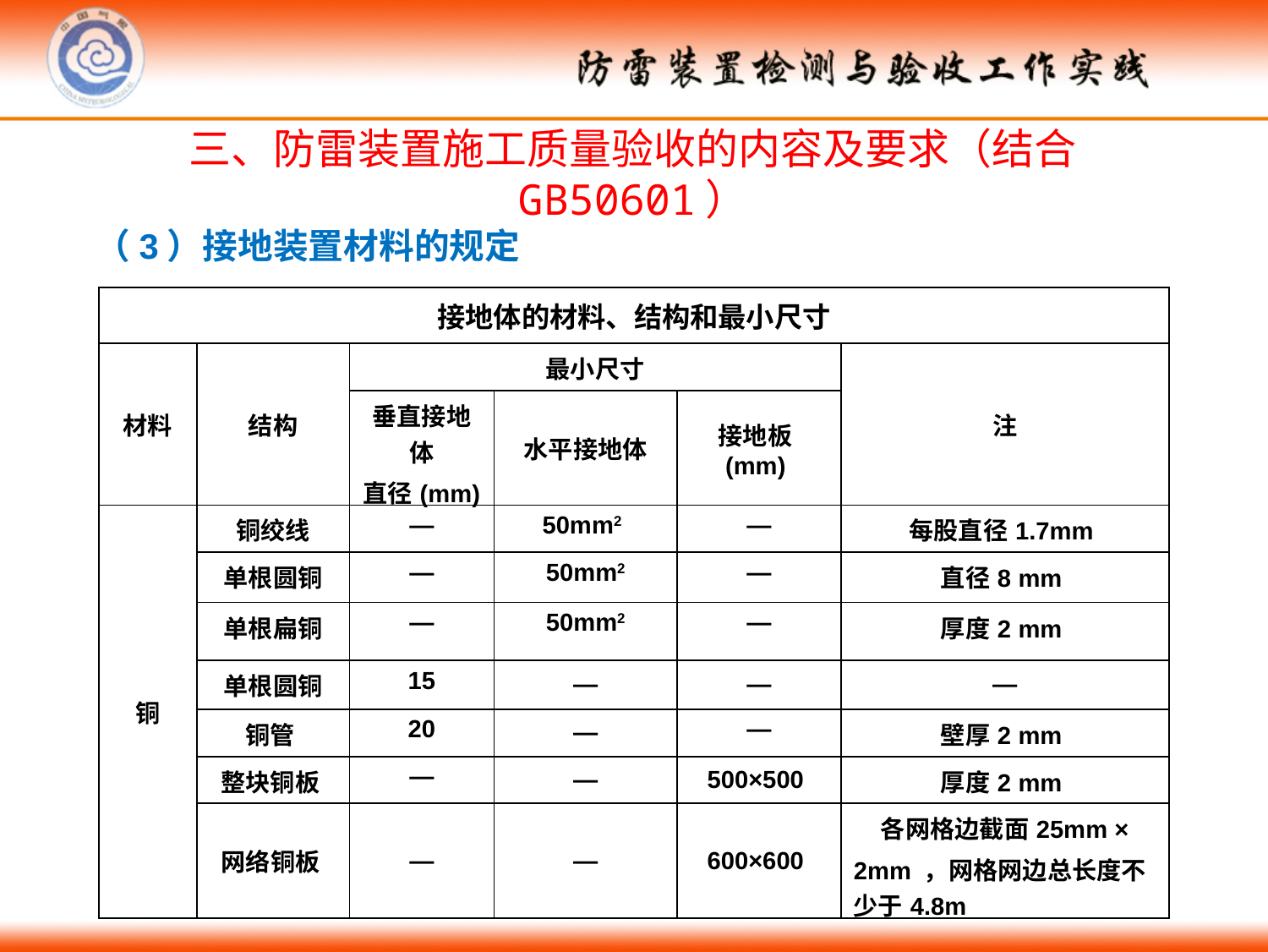

三、防雷装置施工质量验收的内容及要求（结合GB50601）
（3）接地装置材料的规定
| 接地体的材料、结构和最小尺寸 |  |  |  |  |  |
| --- | --- | --- | --- | --- | --- |
| 材料 | 结构 | 最小尺寸 |  |  | 注 |
|  |  | 垂直接地体 直径(mm) | 水平接地体 | 接地板(mm) |  |
| 铜 | 铜绞线 | — | 50mm2 | — | 每股直径1.7mm |
|  | 单根圆铜 | — | 50mm2 | — | 直径8 mm |
|  | 单根扁铜 | — | 50mm2 | — | 厚度2 mm |
|  | 单根圆铜 | 15 | — | — | — |
|  | 铜管 | 20 | — | — | 壁厚2 mm |
|  | 整块铜板 | — | — | 500×500 | 厚度2 mm |
|  | 网络铜板 | — | — | 600×600 | 各网格边截面25mm × 2mm ，网格网边总长度不少于4.8m |